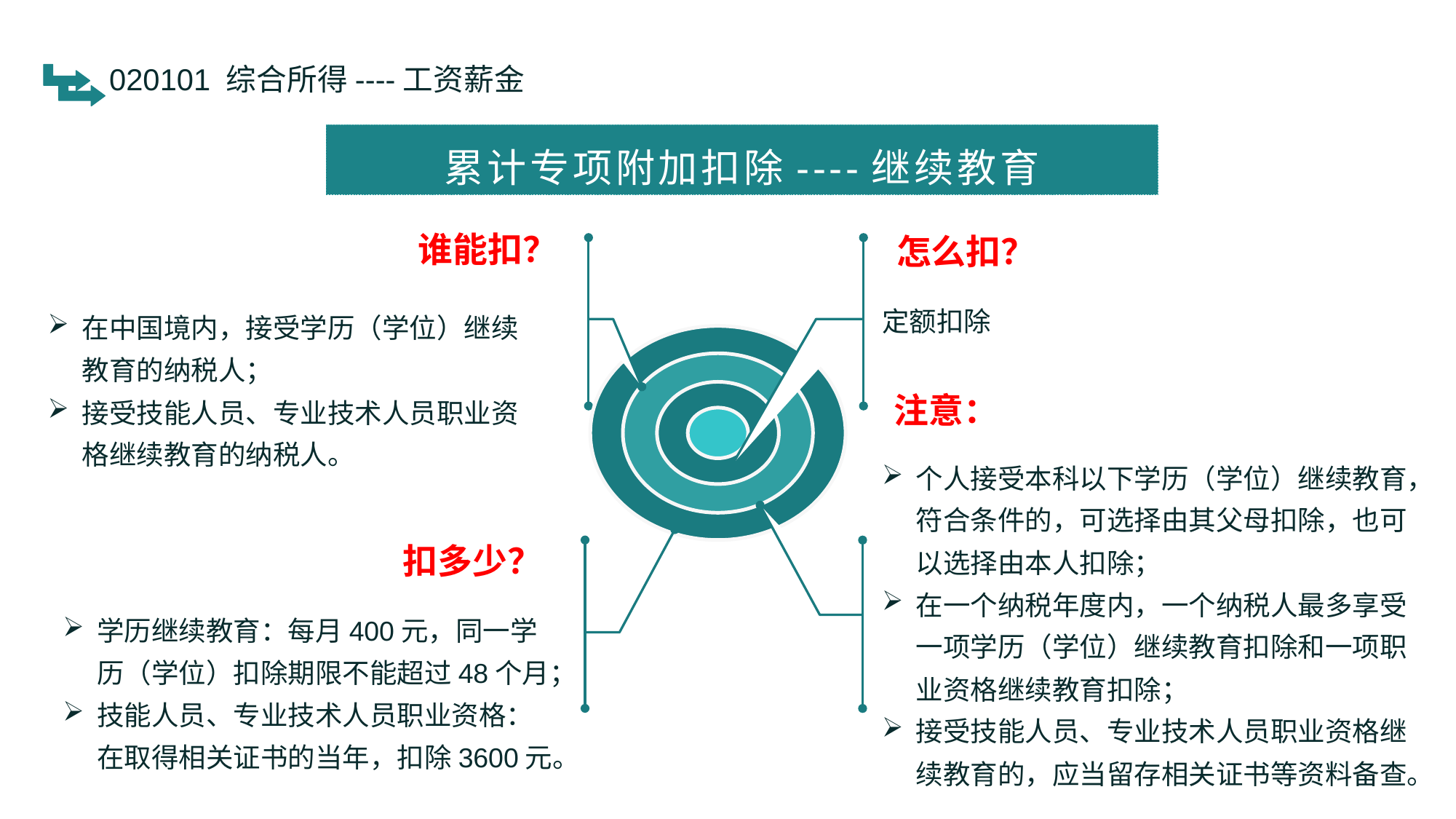

020101 综合所得----工资薪金

累计专项附加扣除----继续教育
谁能扣？
在中国境内，接受学历（学位）继续教育的纳税人；
接受技能人员、专业技术人员职业资格继续教育的纳税人。
怎么扣？
定额扣除

注意：
个人接受本科以下学历（学位）继续教育，符合条件的，可选择由其父母扣除，也可以选择由本人扣除；
在一个纳税年度内，一个纳税人最多享受一项学历（学位）继续教育扣除和一项职业资格继续教育扣除；
接受技能人员、专业技术人员职业资格继续教育的，应当留存相关证书等资料备查。

扣多少？
学历继续教育：每月400元，同一学历（学位）扣除期限不能超过48个月；
技能人员、专业技术人员职业资格：在取得相关证书的当年，扣除3600元。